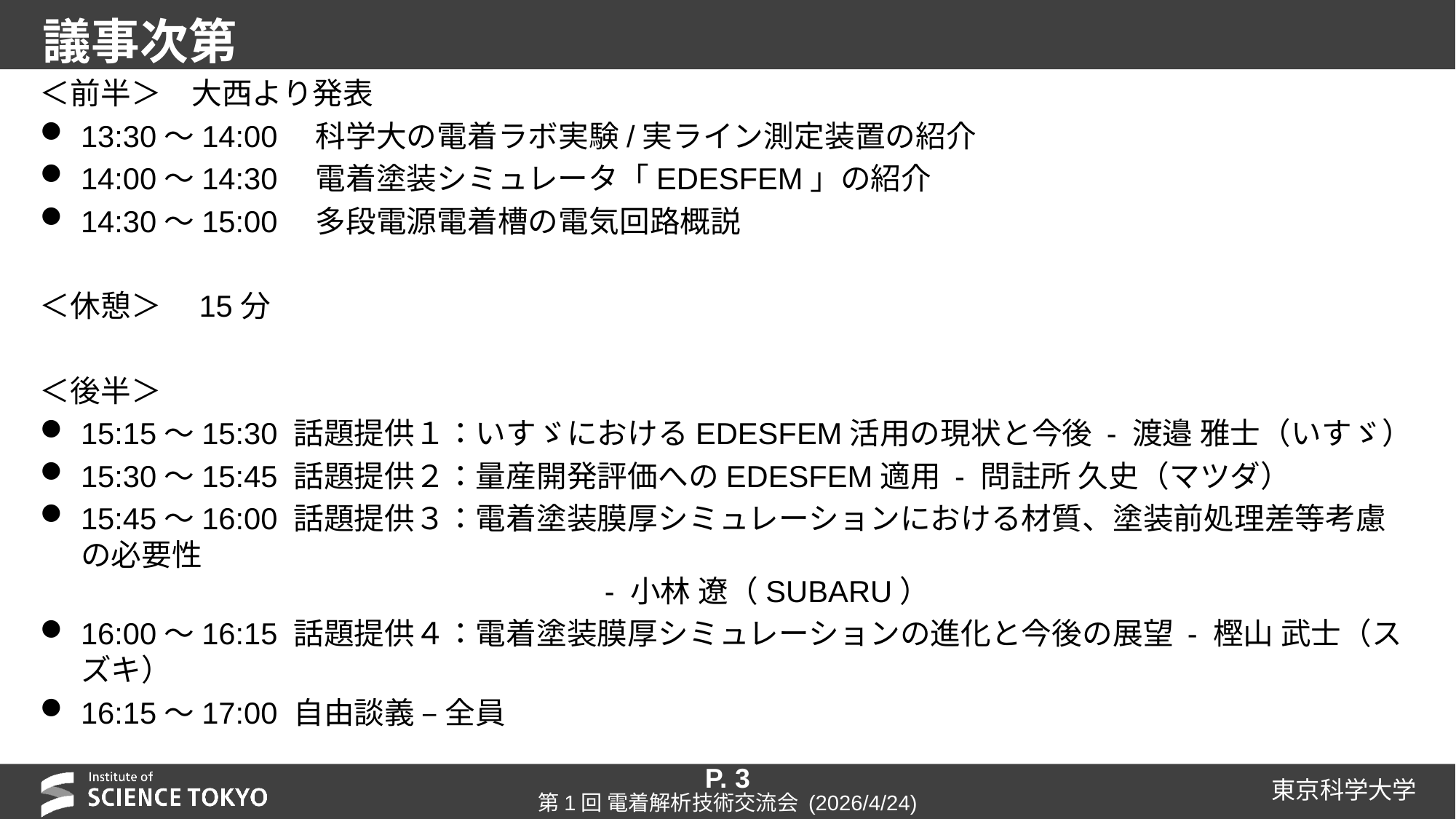

# 議事次第
＜前半＞　大西より発表
13:30〜14:00　科学大の電着ラボ実験/実ライン測定装置の紹介
14:00〜14:30　電着塗装シミュレータ「EDESFEM」の紹介
14:30〜15:00　多段電源電着槽の電気回路概説

＜休憩＞　15分

＜後半＞
15:15〜15:30 話題提供１：いすゞにおけるEDESFEM活用の現状と今後 - 渡邉 雅士（いすゞ）
15:30〜15:45 話題提供２：量産開発評価へのEDESFEM適用 - 問註所 久史（マツダ）
15:45〜16:00 話題提供３：電着塗装膜厚シミュレーションにおける材質、塗装前処理差等考慮の必要性
　　　　　　　　　　　　　　　　　- 小林 遼（SUBARU）
16:00〜16:15 話題提供４：電着塗装膜厚シミュレーションの進化と今後の展望 - 樫山 武士（スズキ）
16:15～17:00 自由談義 – 全員
P. 3